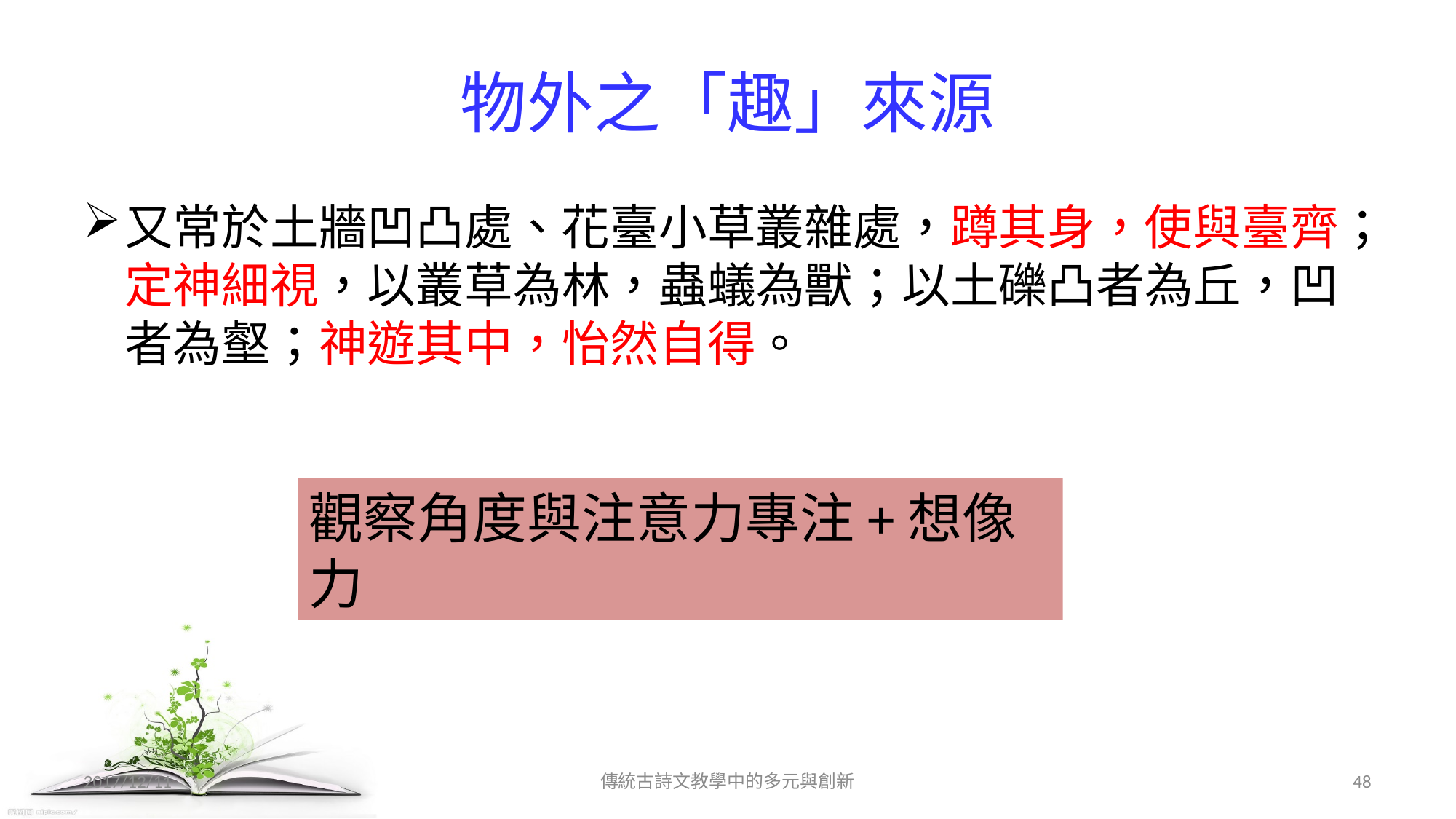

# 物外之「趣」來源
又常於土牆凹凸處、花臺小草叢雜處，蹲其身，使與臺齊；定神細視，以叢草為林，蟲蟻為獸；以土礫凸者為丘，凹者為壑；神遊其中，怡然自得。

觀察角度與注意力專注+想像力
2017/12/11
傳統古詩文教學中的多元與創新
48